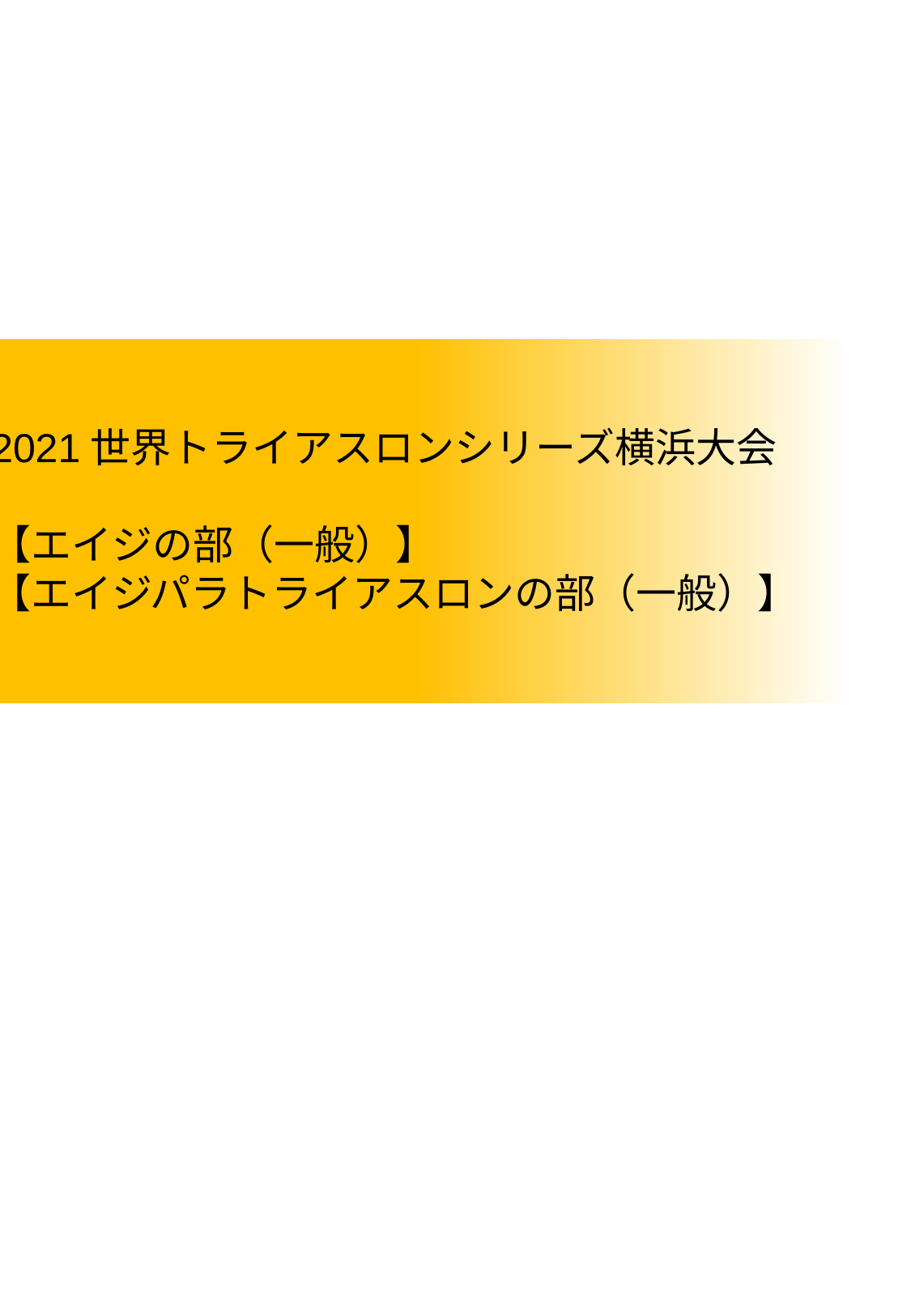

大会趣旨（案）

2021世界トライアスロンシリーズ横浜大会

【エイジの部（一般）】
【エイジパラトライアスロンの部（一般）】

2018世界トライアスロンシリーズ横浜大会

【エイジの部（一般）】